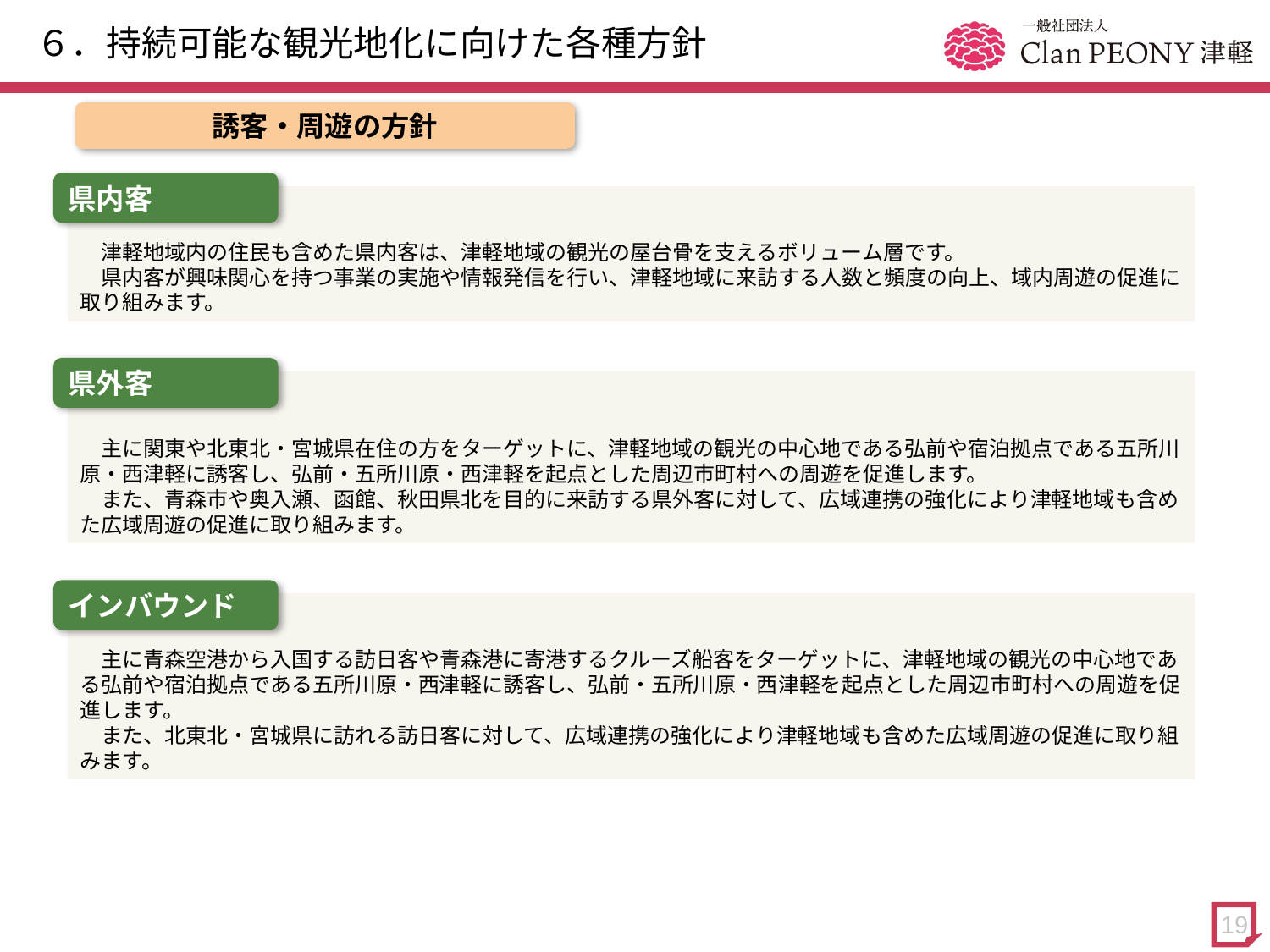

# ６．持続可能な観光地化に向けた各種方針
誘客・周遊の方針

県内客
　津軽地域内の住民も含めた県内客は、津軽地域の観光の屋台骨を支えるボリューム層です。
　県内客が興味関心を持つ事業の実施や情報発信を行い、津軽地域に来訪する人数と頻度の向上、域内周遊の促進に取り組みます。
県外客
　主に関東や北東北・宮城県在住の方をターゲットに、津軽地域の観光の中心地である弘前や宿泊拠点である五所川原・西津軽に誘客し、弘前・五所川原・西津軽を起点とした周辺市町村への周遊を促進します。
　また、青森市や奥入瀬、函館、秋田県北を目的に来訪する県外客に対して、広域連携の強化により津軽地域も含めた広域周遊の促進に取り組みます。
インバウンド
　主に青森空港から入国する訪日客や青森港に寄港するクルーズ船客をターゲットに、津軽地域の観光の中心地である弘前や宿泊拠点である五所川原・西津軽に誘客し、弘前・五所川原・西津軽を起点とした周辺市町村への周遊を促進します。
　また、北東北・宮城県に訪れる訪日客に対して、広域連携の強化により津軽地域も含めた広域周遊の促進に取り組みます。
19